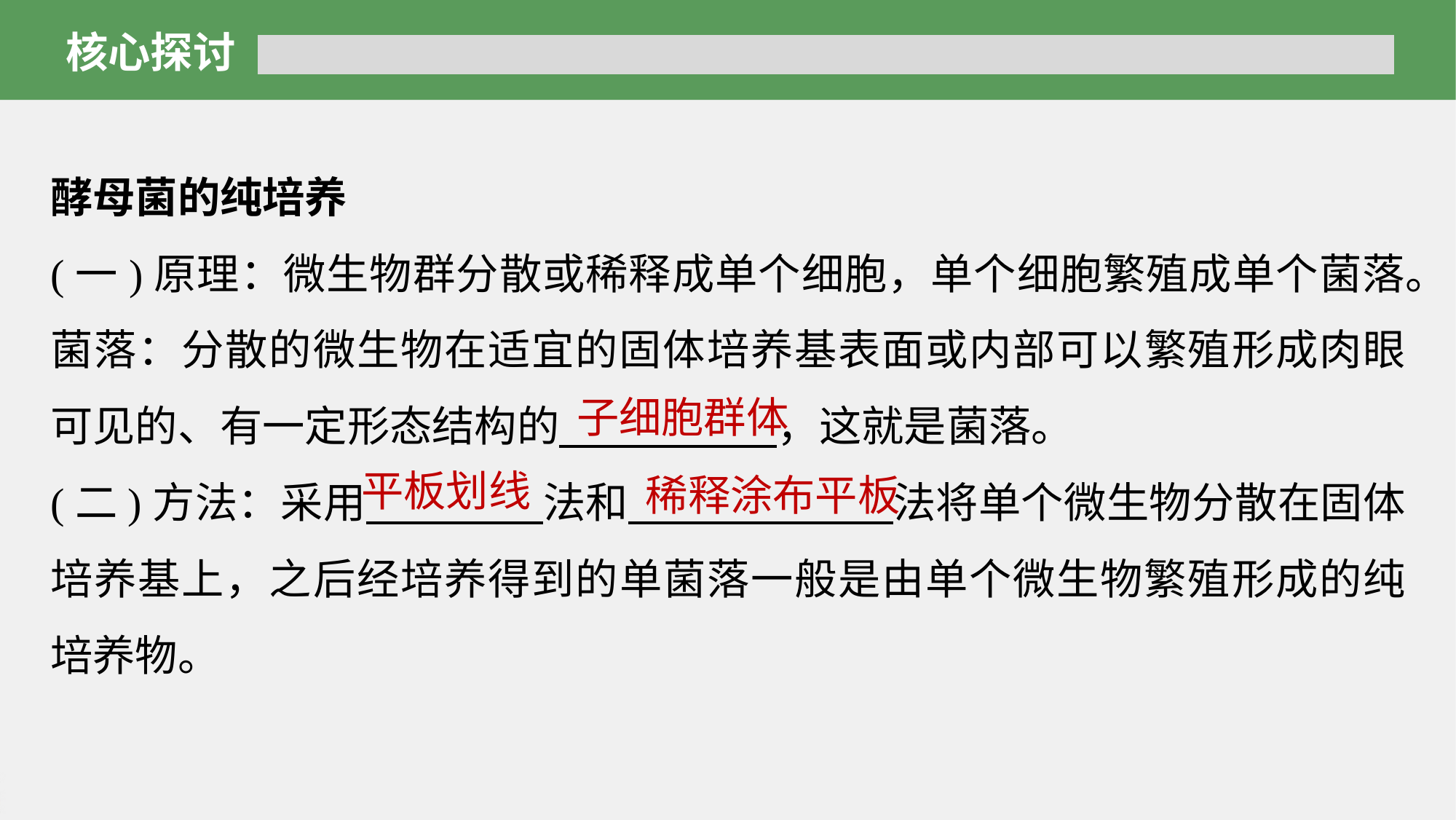

核心探讨

酵母菌的纯培养
(一)原理：微生物群分散或稀释成单个细胞，单个细胞繁殖成单个菌落。
菌落：分散的微生物在适宜的固体培养基表面或内部可以繁殖形成肉眼可见的、有一定形态结构的                       ，这就是菌落。
(二)方法：采用                  法和                           法将单个微生物分散在固体培养基上，之后经培养得到的单菌落一般是由单个微生物繁殖形成的纯培养物。
子细胞群体
平板划线
稀释涂布平板